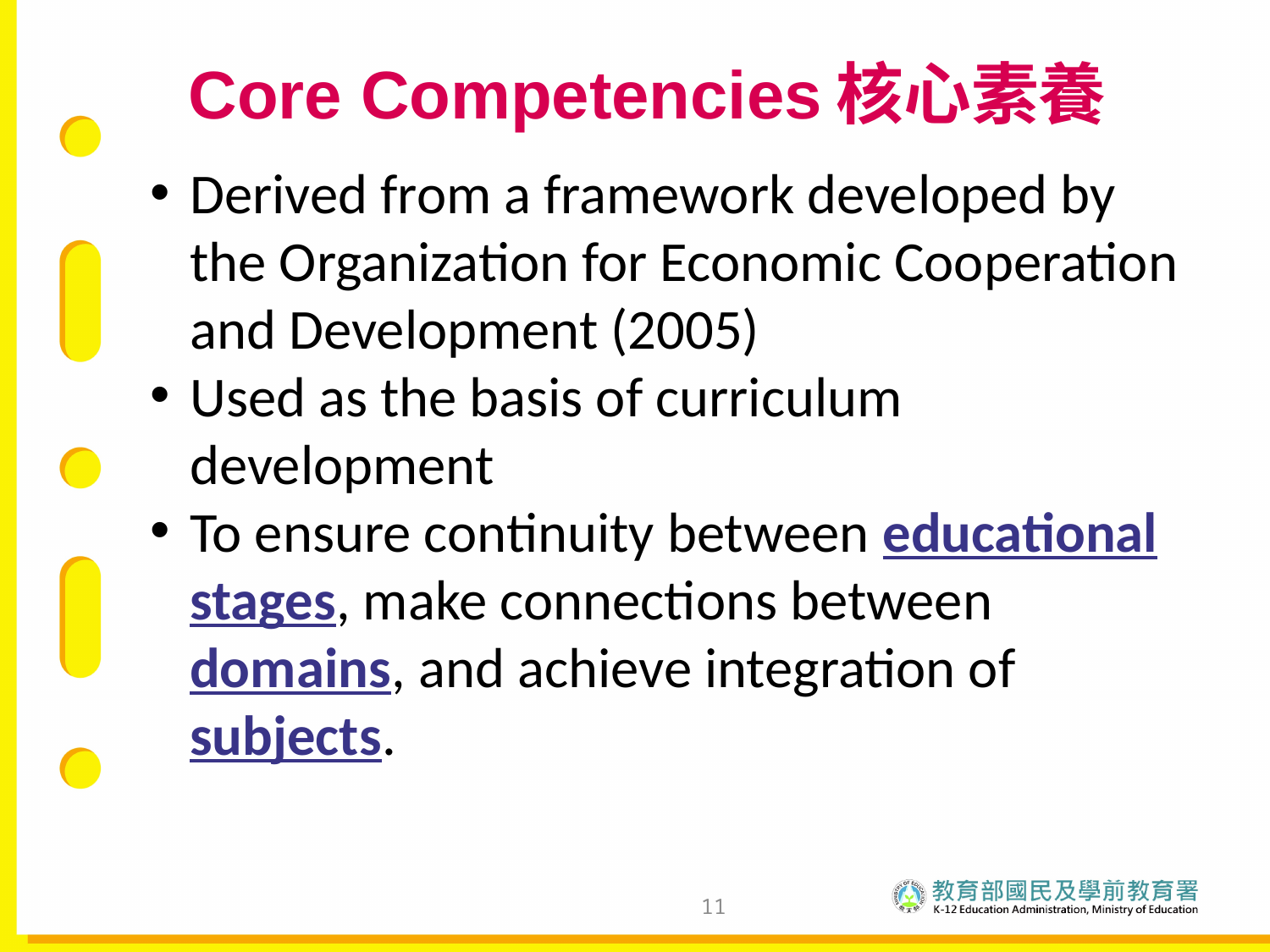

Core Competencies核心素養
Derived from a framework developed by the Organization for Economic Cooperation and Development (2005)
Used as the basis of curriculum development
To ensure continuity between educational stages, make connections between domains, and achieve integration of subjects.
11